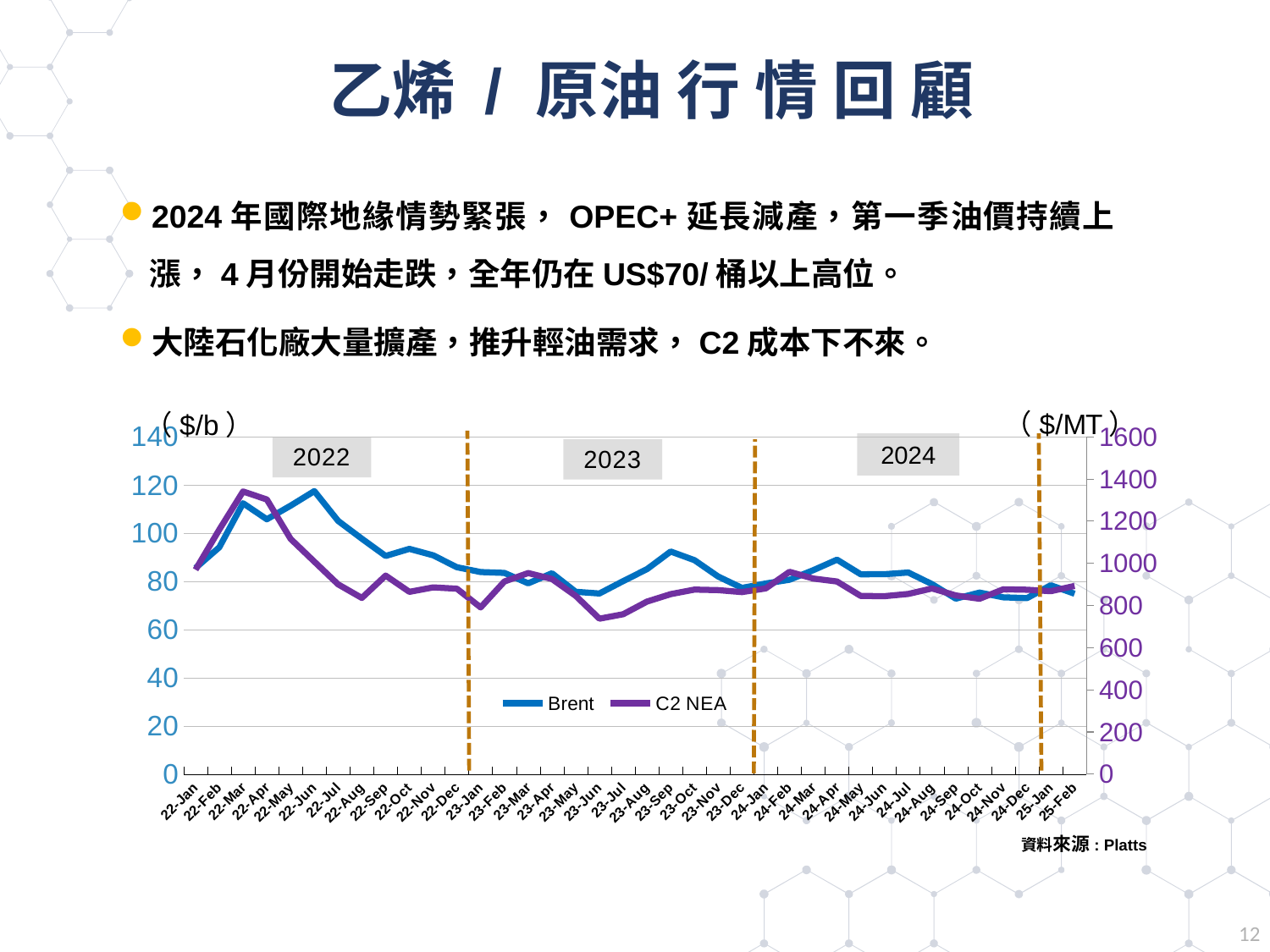

# 乙烯 / 原油 行 情 回 顧
2024年國際地緣情勢緊張，OPEC+延長減產，第一季油價持續上漲，4月份開始走跌，全年仍在US$70/桶以上高位。
大陸石化廠大量擴產，推升輕油需求，C2成本下不來。

### Chart

| Category | Brent | C2 NEA |
|---|---|---|
| 44562 | 85.57 | 970.0 |
| 44593 | 94.16 | 1160.0 |
| 44642 | 112.46 | 1341.0 |
| 44652 | 105.81 | 1303.0 |
| 44682 | 111.44 | 1116.25 |
| 44713 | 117.5 | 1008.1 |
| 44743 | 105.14 | 900.5 |
| 44795 | 97.74 | 836.0 |
| 44826 | 90.57 | 942.0 |
| 44856 | 93.53 | 865.0 |
| 44887 | 90.84 | 886.0 |
| 44917 | 85.91 | 880.0 |
| 44949 | 83.89 | 791.0 |
| 44980 | 83.54 | 914.0 |
| 45008 | 79.21 | 954.0 |
| 45039 | 83.41 | 926.0 |
| 45069 | 75.7 | 846.0 |
| 45100 | 75.0 | 737.5 |
| 45130 | 80.15 | 758.8 |
| 45161 | 85.1 | 818.75 |
| 45192 | 92.43 | 854.0 |
| 45222 | 88.83 | 875.6 |
| 45253 | 82.03 | 873.13 |
| 45283 | 77.32 | 863.75 |
| 45314 | 79.15 | 881.25 |
| 45345 | 80.7 | 960.0 |
| 45374 | 84.67 | 928.0 |
| 45405 | 89.05 | 914.0 |
| 45435 | 82.97 | 845.5 |
| 45466 | 83.01 | 844.38 |
| 45496 | 83.72 | 855.0 |
| 45527 | 78.88 | 881.0 |
| 45558 | 72.87 | 848.0 |
| 45589 | 75.38 | 832.0 |
| 45620 | 73.4 | 877.0 |
| 45650 | 73.1 | 875.0 |
| 45682 | 78.4 | 868.0 |
| 45713 | 74.9 | 893.0 |
2024
資料來源: Platts
12